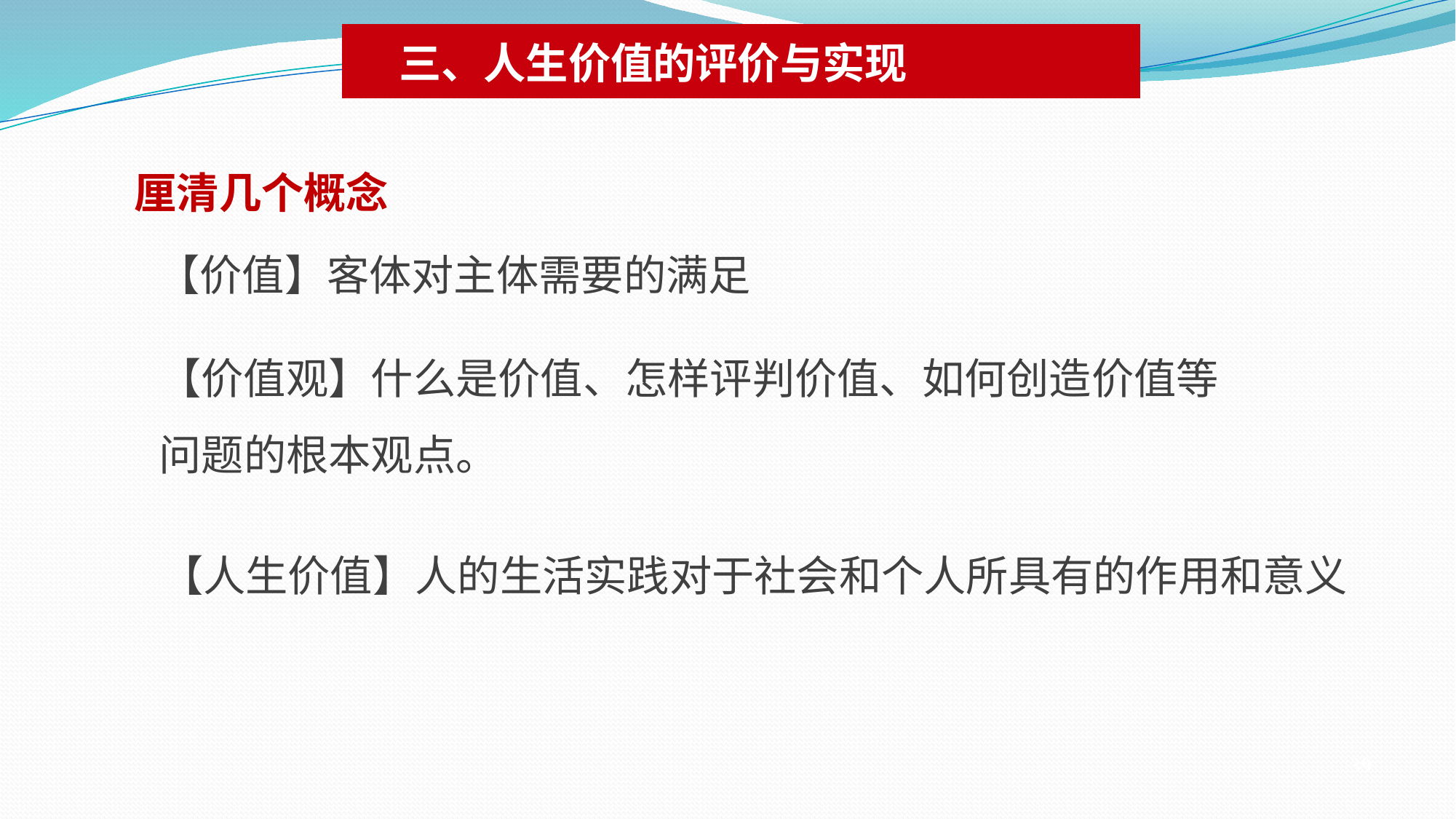

三、人生价值的评价与实现
厘清几个概念
【价值】客体对主体需要的满足

【价值观】什么是价值、怎样评判价值、如何创造价值等问题的根本观点。
【人生价值】人的生活实践对于社会和个人所具有的作用和意义

39